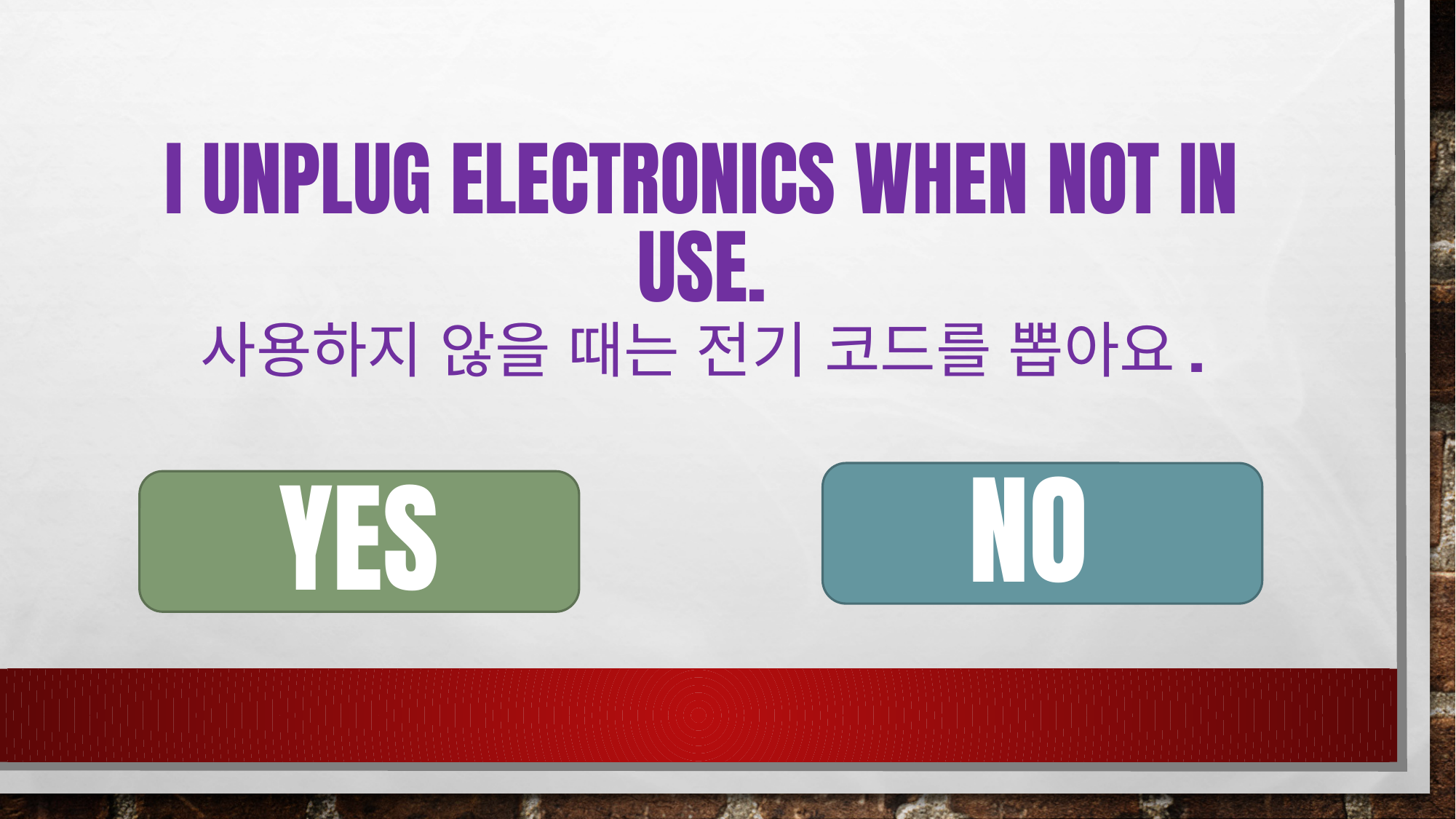

# I unplug electronics when not in use. 사용하지 않을 때는 전기 코드를 뽑아요.
NO
YES